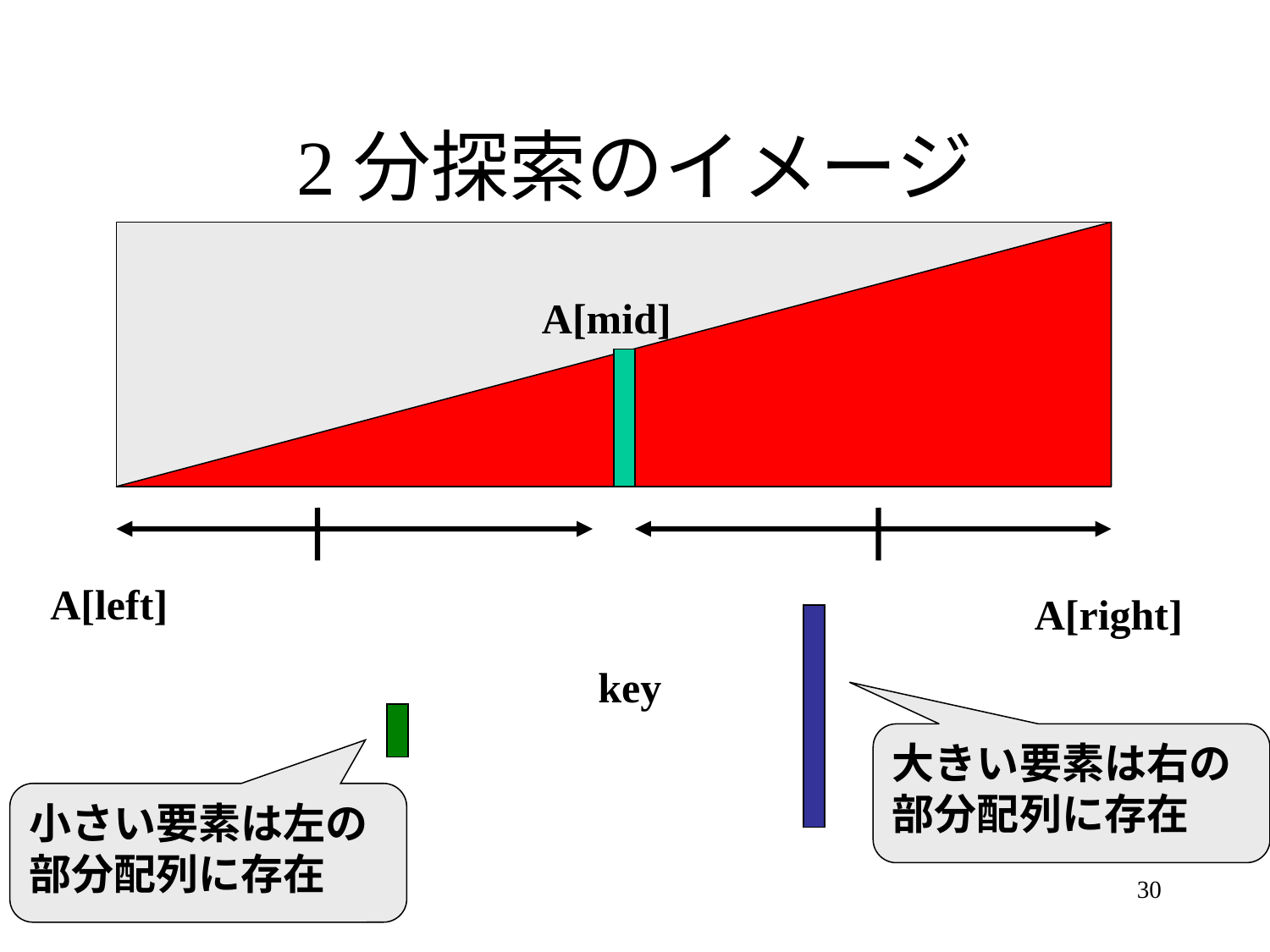

# 2分探索のイメージ

A[mid]

A[left]
A[right]

key

大きい要素は右の部分配列に存在
小さい要素は左の部分配列に存在
30